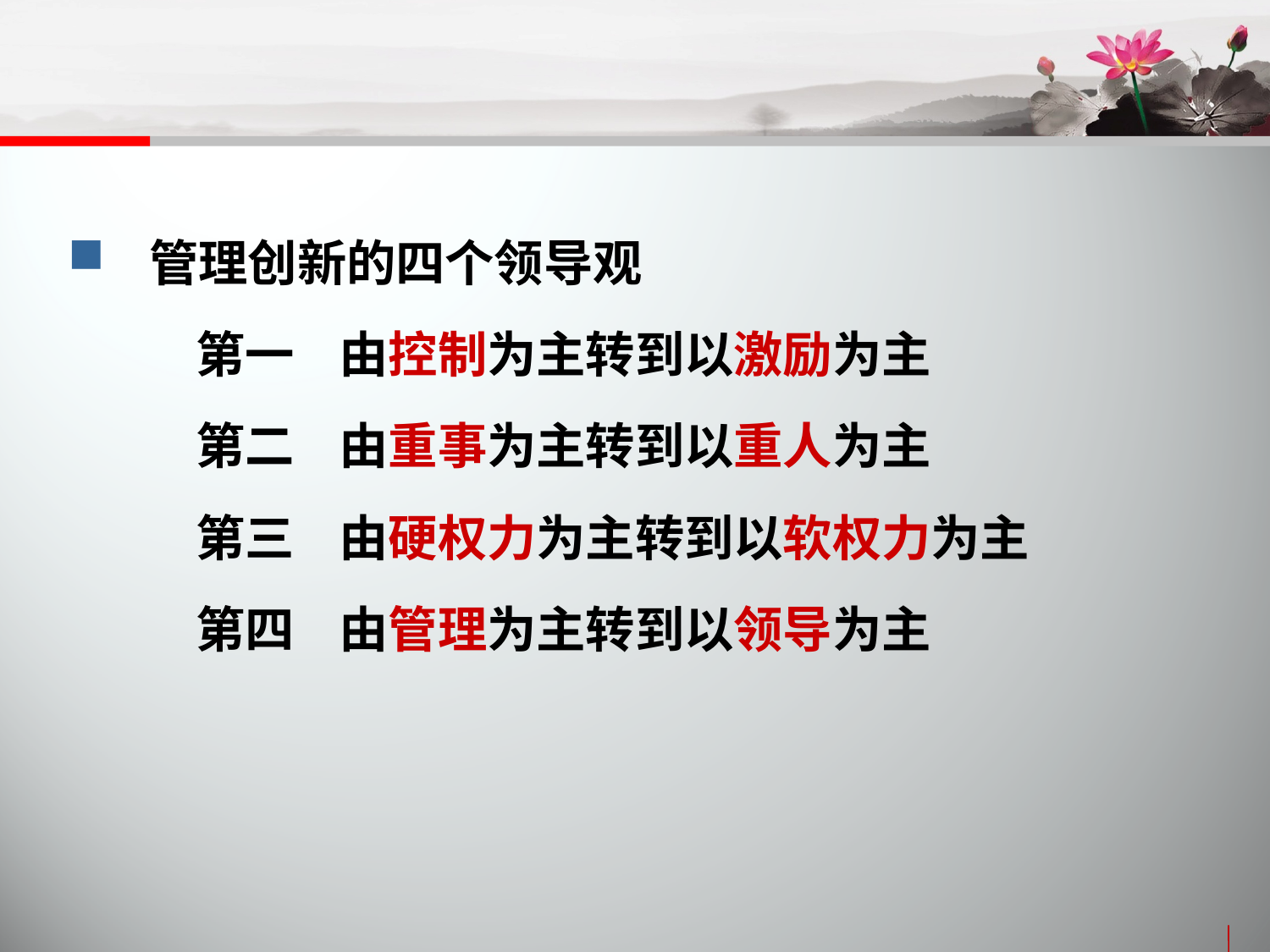

管理创新的四个领导观
第一    由控制为主转到以激励为主
第二    由重事为主转到以重人为主
第三    由硬权力为主转到以软权力为主
第四    由管理为主转到以领导为主